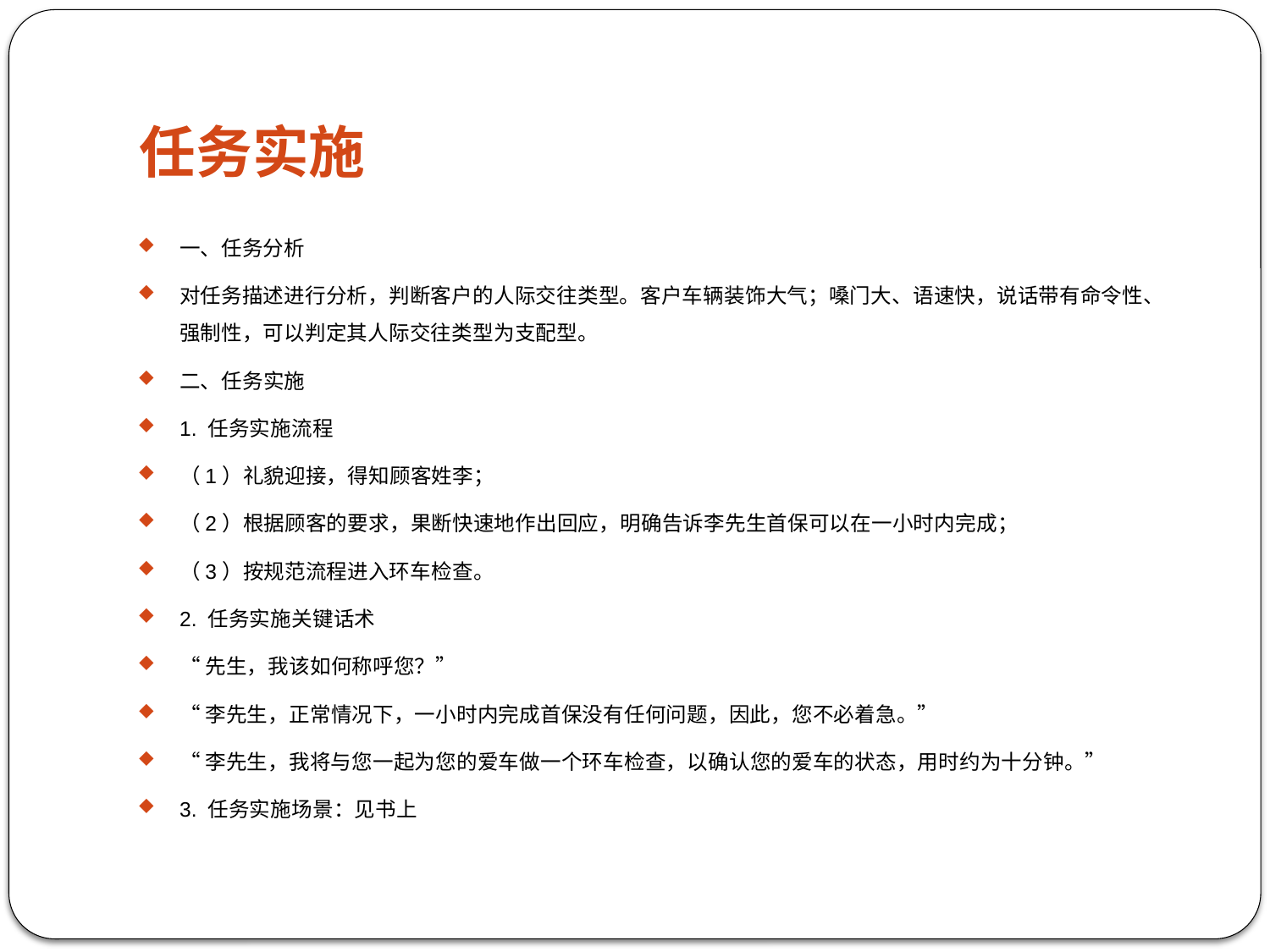

# 任务实施
一、任务分析
对任务描述进行分析，判断客户的人际交往类型。客户车辆装饰大气；嗓门大、语速快，说话带有命令性、强制性，可以判定其人际交往类型为支配型。
二、任务实施
1. 任务实施流程
（1）礼貌迎接，得知顾客姓李；
（2）根据顾客的要求，果断快速地作出回应，明确告诉李先生首保可以在一小时内完成；
（3）按规范流程进入环车检查。
2. 任务实施关键话术
“先生，我该如何称呼您？”
“李先生，正常情况下，一小时内完成首保没有任何问题，因此，您不必着急。”
“李先生，我将与您一起为您的爱车做一个环车检查，以确认您的爱车的状态，用时约为十分钟。”
3. 任务实施场景：见书上